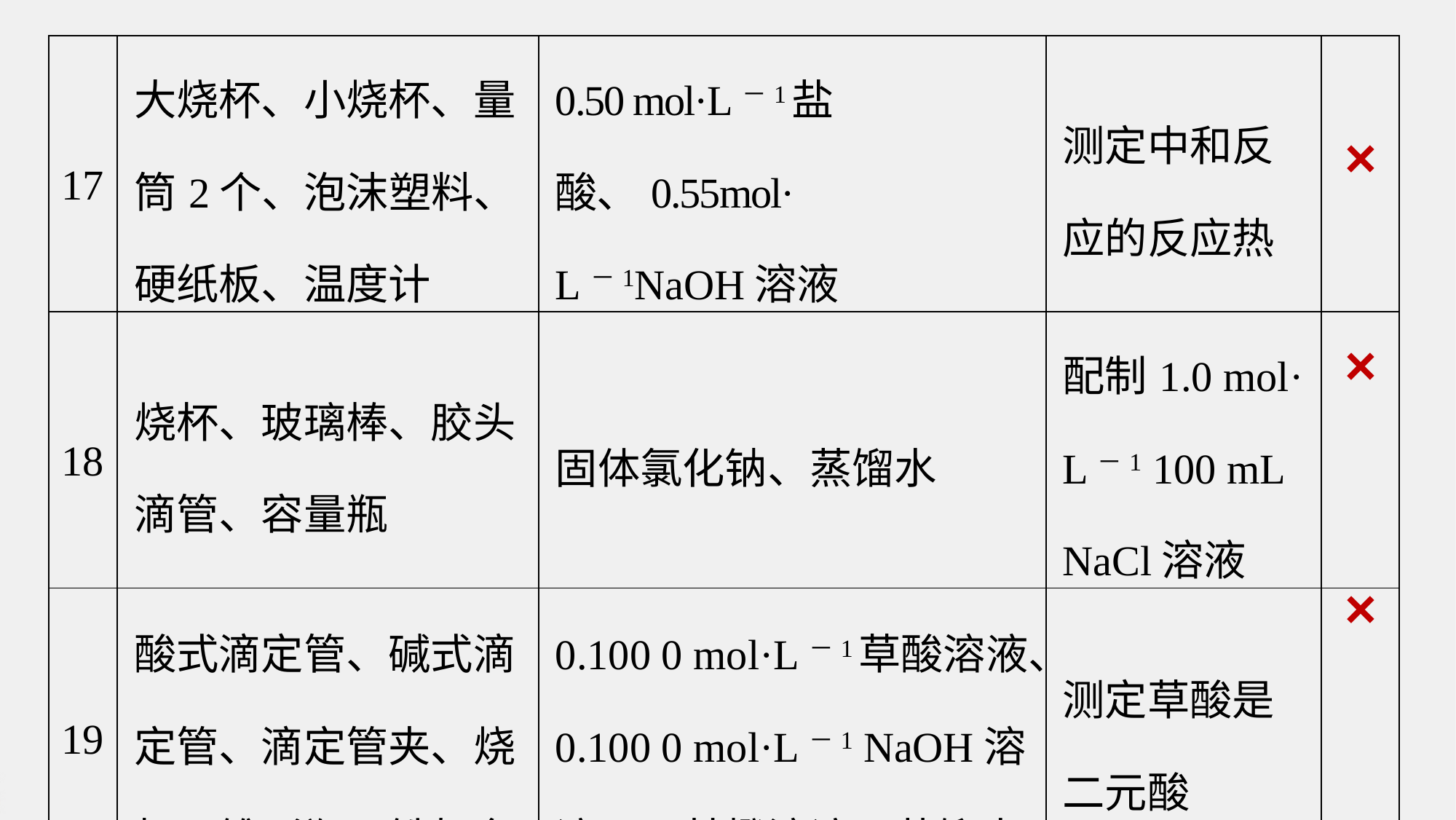

| 17 | 大烧杯、小烧杯、量筒2个、泡沫塑料、硬纸板、温度计 | 0.50 mol·L－1盐酸、0.55mol· L－1NaOH溶液 | 测定中和反应的反应热 |  |
| --- | --- | --- | --- | --- |
| 18 | 烧杯、玻璃棒、胶头滴管、容量瓶 | 固体氯化钠、蒸馏水 | 配制1.0 mol· L－1 100 mL NaCl溶液 |  |
| 19 | 酸式滴定管、碱式滴定管、滴定管夹、烧杯、锥形瓶、铁架台 | 0.100 0 mol·L－1草酸溶液、0.100 0 mol·L－1 NaOH溶液、甲基橙溶液、蒸馏水 | 测定草酸是二元酸 |  |
×
×
×